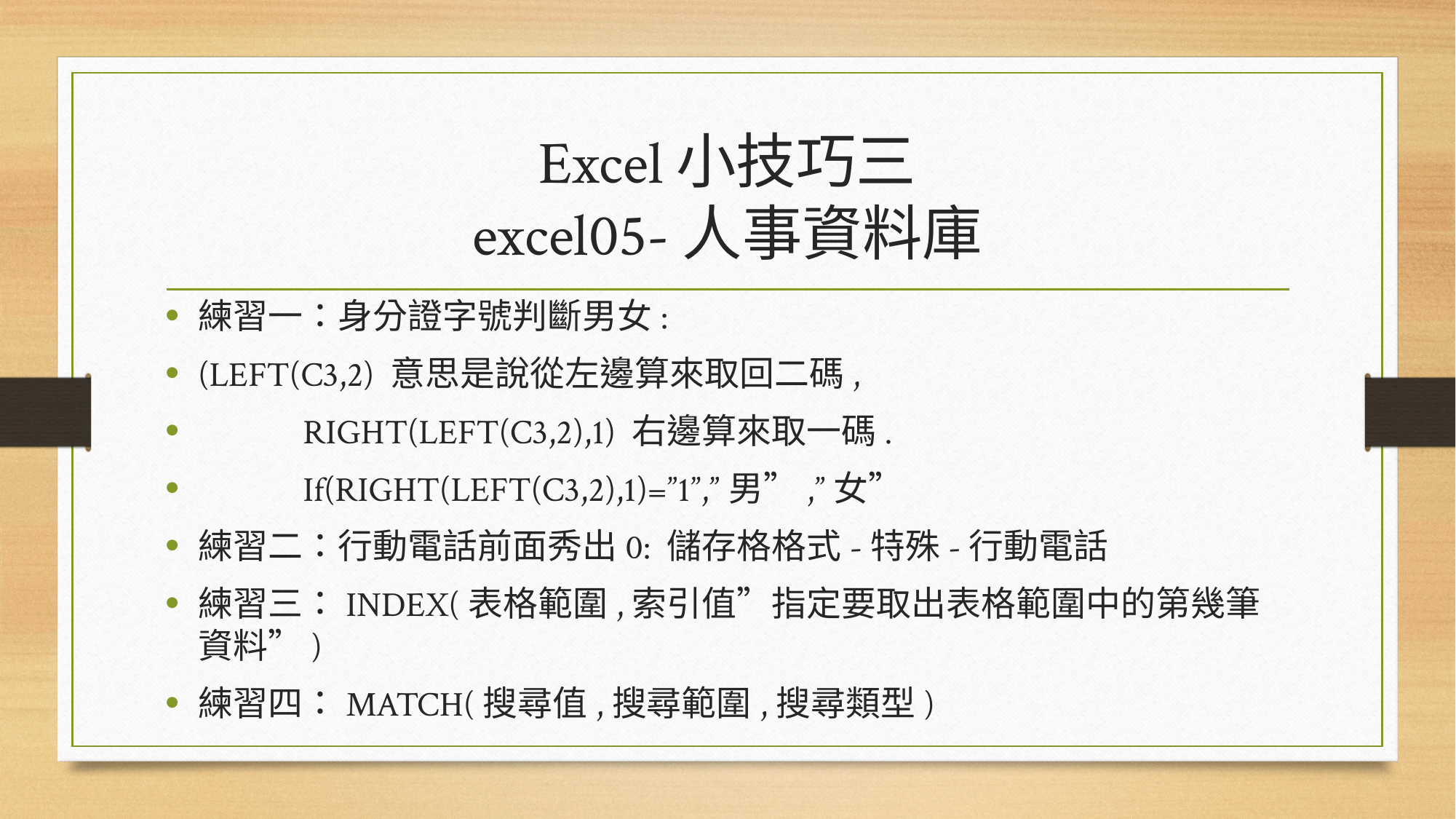

# Excel小技巧三 excel05-人事資料庫
練習一：身分證字號判斷男女:
(LEFT(C3,2) 意思是說從左邊算來取回二碼,
						RIGHT(LEFT(C3,2),1) 右邊算來取一碼.
				If(RIGHT(LEFT(C3,2),1)=”1”,”男”,”女”
練習二：行動電話前面秀出0: 儲存格格式-特殊-行動電話
練習三：INDEX(表格範圍,索引值”指定要取出表格範圍中的第幾筆資料”)
練習四：MATCH(搜尋值,搜尋範圍,搜尋類型)